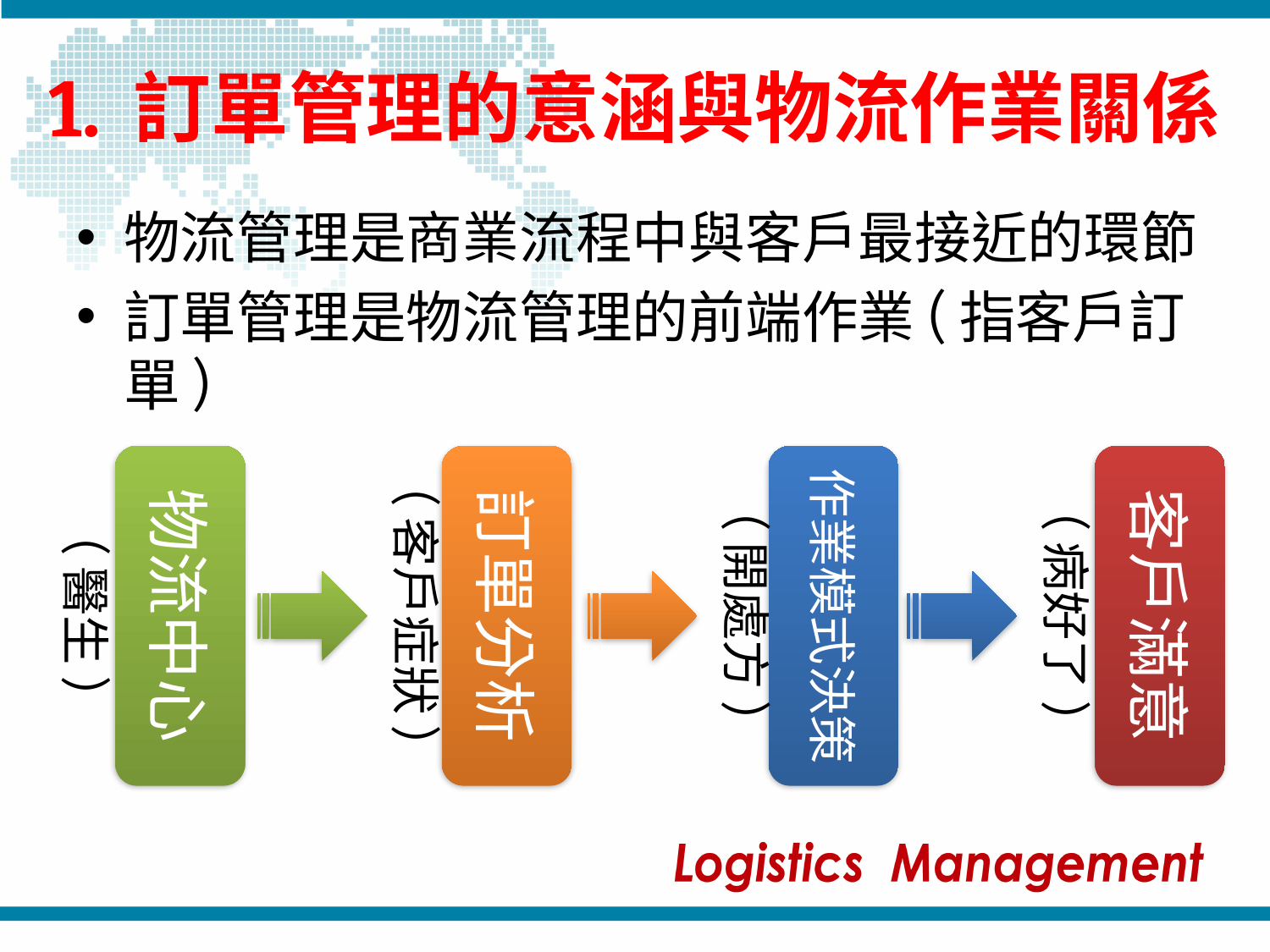

# 1. 訂單管理的意涵與物流作業關係
物流管理是商業流程中與客戶最接近的環節
訂單管理是物流管理的前端作業(指客戶訂單)

物流中心
訂單分析
作業模式決策
客戶滿意
(醫生)
(客戶症狀)
(開處方)
(病好了)